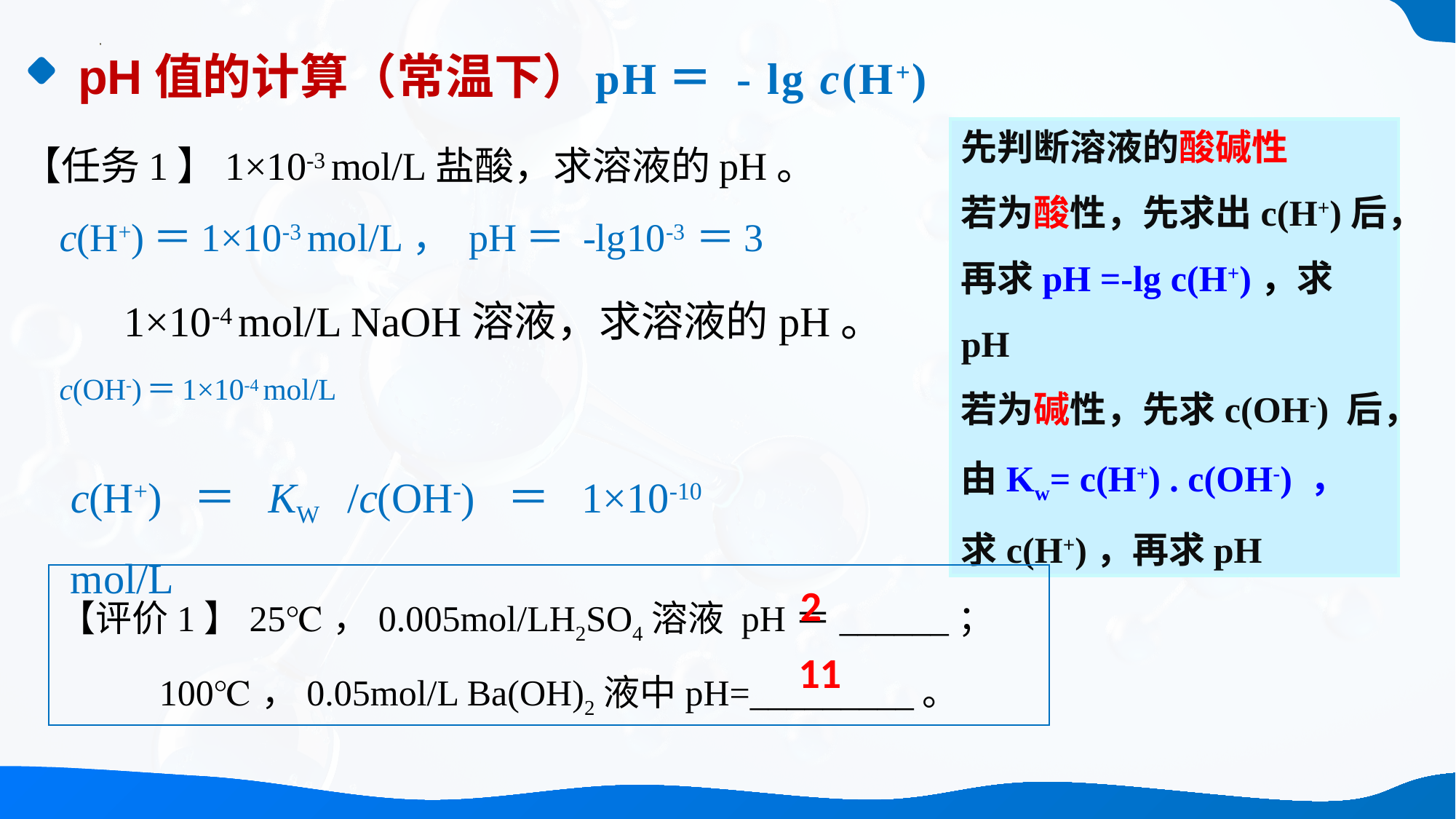

pH＝ - lg c(H+)
pH值的计算（常温下）
【任务1】1×10-3 mol/L盐酸，求溶液的pH。
先判断溶液的酸碱性
若为酸性，先求出c(H+)后，再求pH =-lg c(H+)，求pH
若为碱性，先求c(OH-) 后，由Kw= c(H+) . c(OH-) ，
求c(H+)，再求pH
c(H+)＝1×10-3 mol/L， pH＝ -lg10-3 ＝3
         1×10-4 mol/L NaOH溶液，求溶液的pH。
c(OH-)＝1×10-4 mol/L
c(H+)＝KW /c(OH-)＝1×10-10 mol/L
【评价1】25℃，0.005mol/LH2SO4溶液 pH＝______；
           100℃，0.05mol/L Ba(OH)2液中pH=_________。
2
11